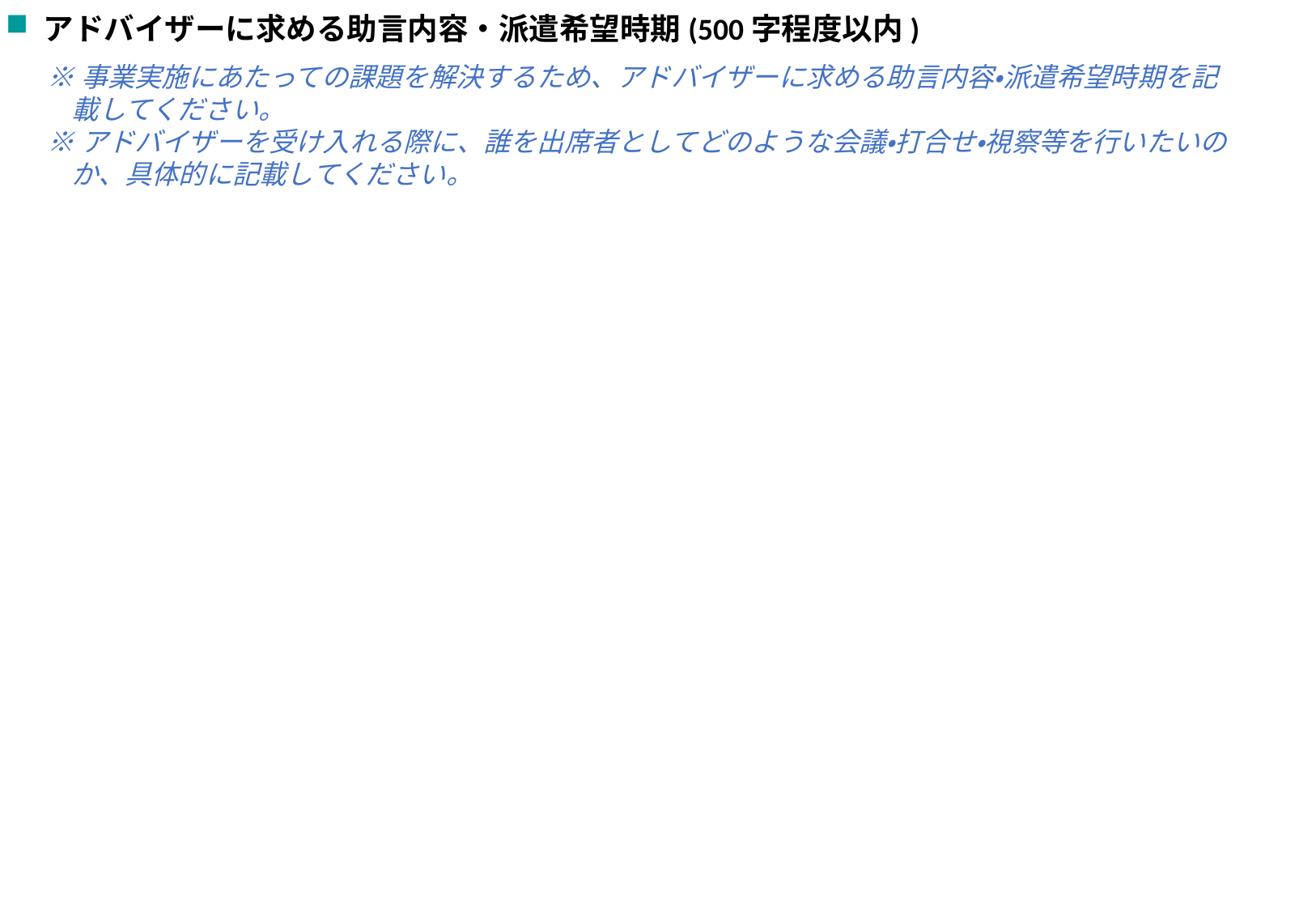

アドバイザーに求める助言内容・派遣希望時期(500字程度以内)
※事業実施にあたっての課題を解決するため、アドバイザーに求める助言内容・派遣希望時期を記載してください。
※アドバイザーを受け入れる際に、誰を出席者としてどのような会議・打合せ・視察等を行いたいのか、具体的に記載してください。